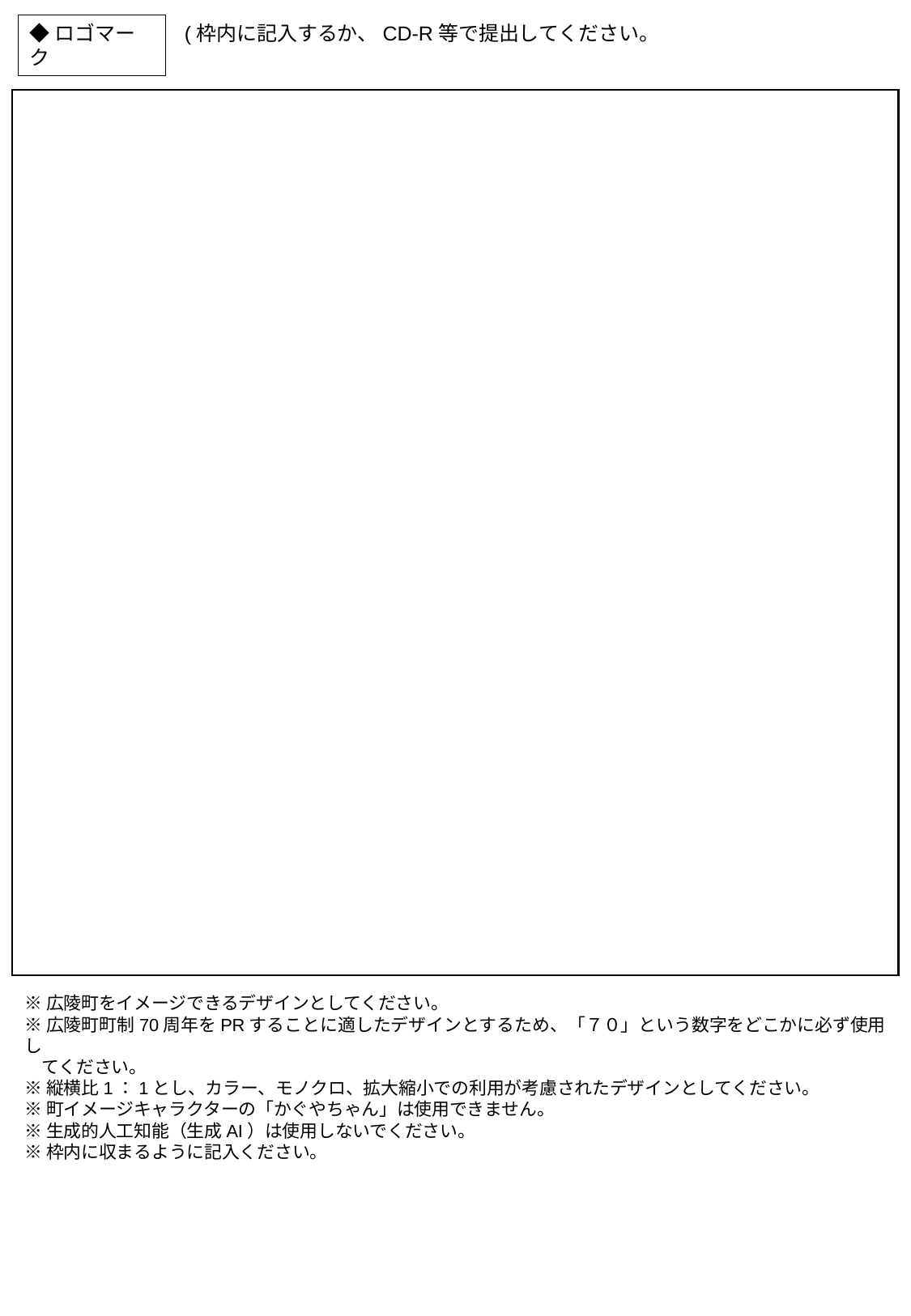

◆ロゴマーク
(枠内に記入するか、CD-R等で提出してください。

※広陵町をイメージできるデザインとしてください。
※広陵町町制70周年をPRすることに適したデザインとするため、「７０」という数字をどこかに必ず使用し
　てください。
※縦横比1：1とし、カラー、モノクロ、拡大縮小での利用が考慮されたデザインとしてください。
※町イメージキャラクターの「かぐやちゃん」は使用できません。
※生成的人工知能（生成AI）は使用しないでください。
※枠内に収まるように記入ください。